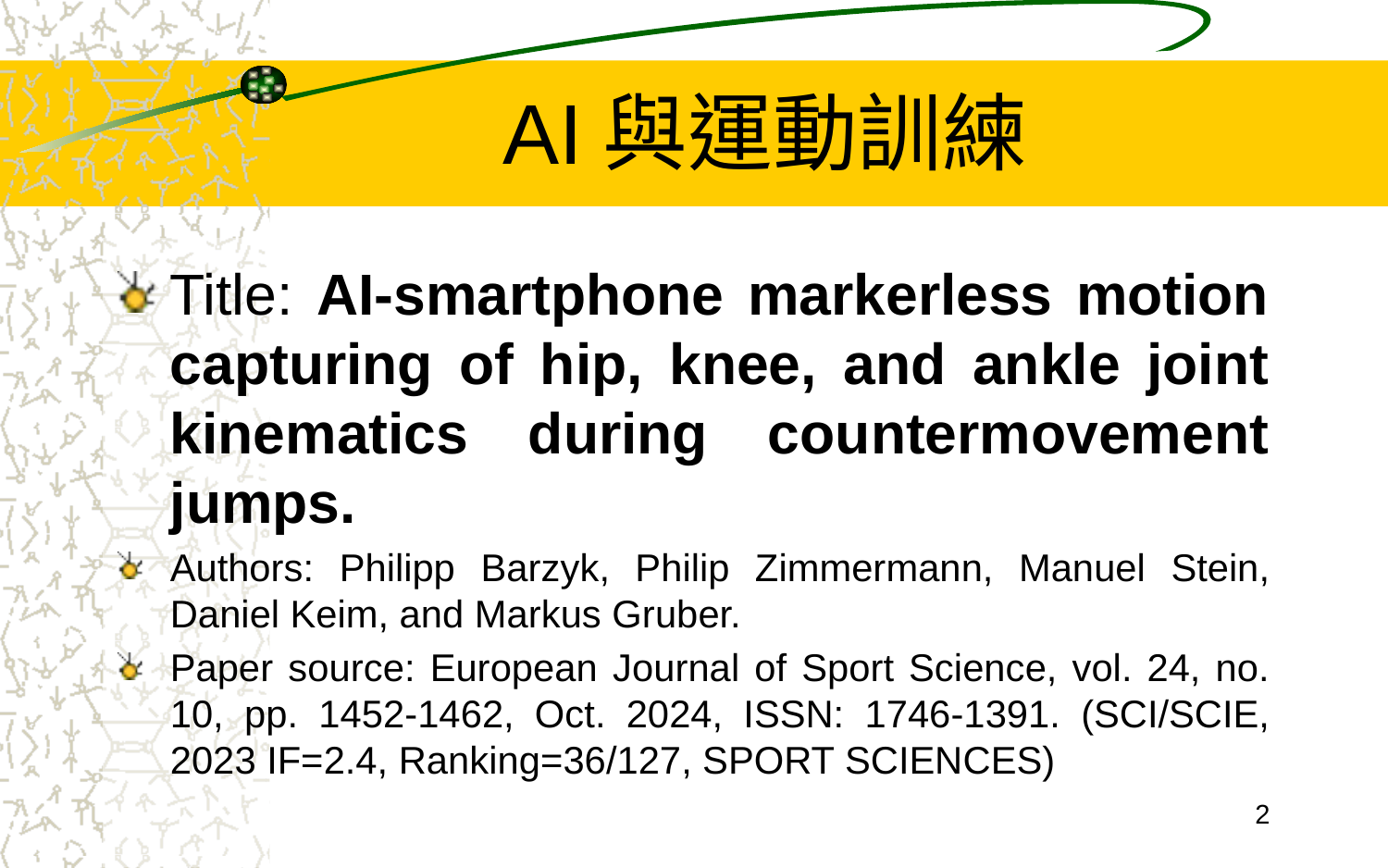

# AI與運動訓練
Title: AI‐smartphone markerless motion capturing of hip, knee, and ankle joint kinematics during countermovement jumps.
Authors: Philipp Barzyk, Philip Zimmermann, Manuel Stein, Daniel Keim, and Markus Gruber.
Paper source: European Journal of Sport Science, vol. 24, no. 10, pp. 1452-1462, Oct. 2024, ISSN: 1746-1391. (SCI/SCIE, 2023 IF=2.4, Ranking=36/127, SPORT SCIENCES)
2